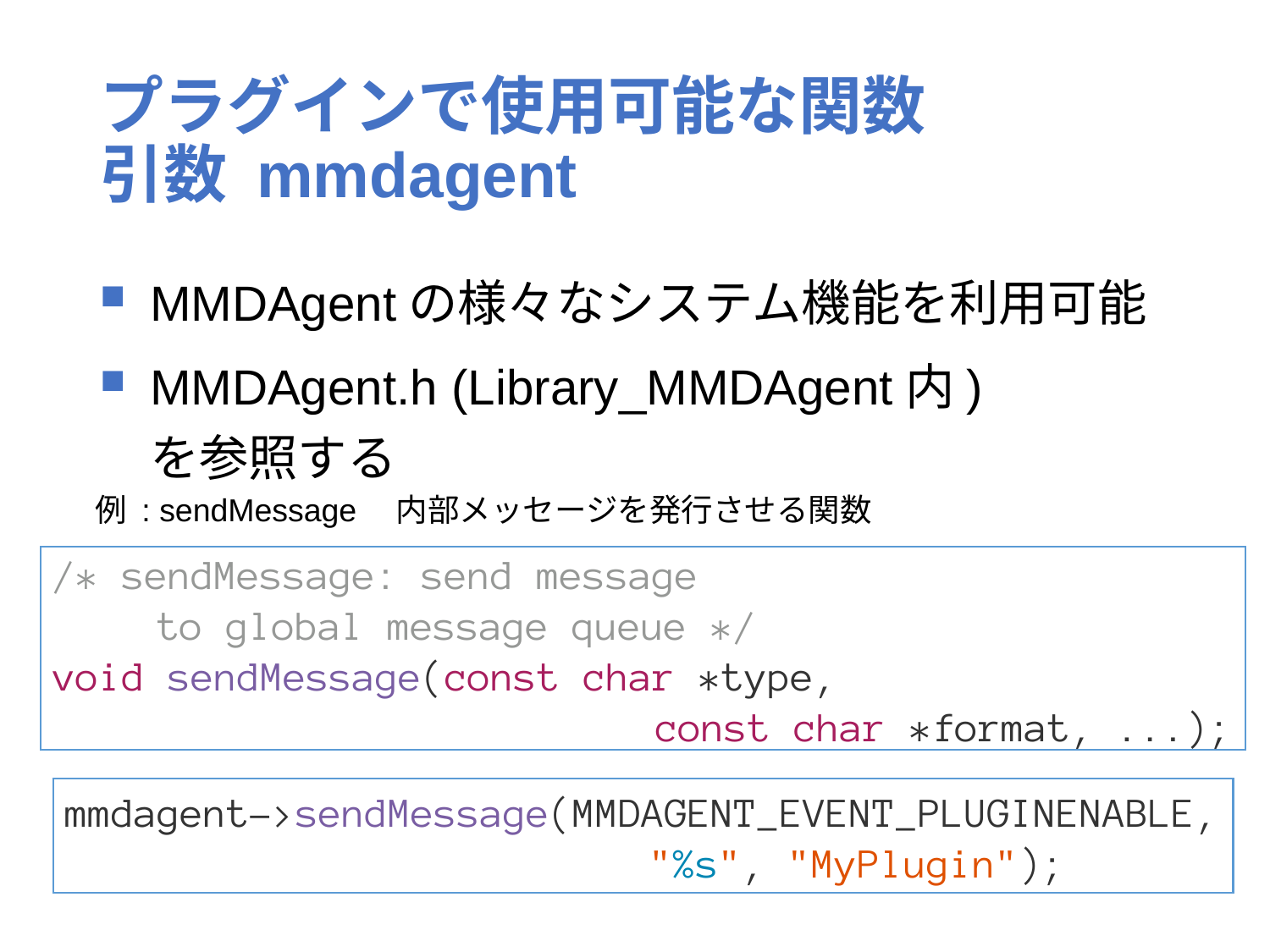

# プラグインで使用可能な関数 引数 mmdagent
MMDAgentの様々なシステム機能を利用可能
MMDAgent.h (Library_MMDAgent内)
を参照する
例 : sendMessage　内部メッセージを発行させる関数
/* sendMessage: send message
　　 to global message queue */
void sendMessage(const char *type,
　　　　　　　　　　　　　　const char *format, ...);
mmdagent->sendMessage(MMDAGENT_EVENT_PLUGINENABLE,
　　　　　　　　　　　　       "%s", "MyPlugin");